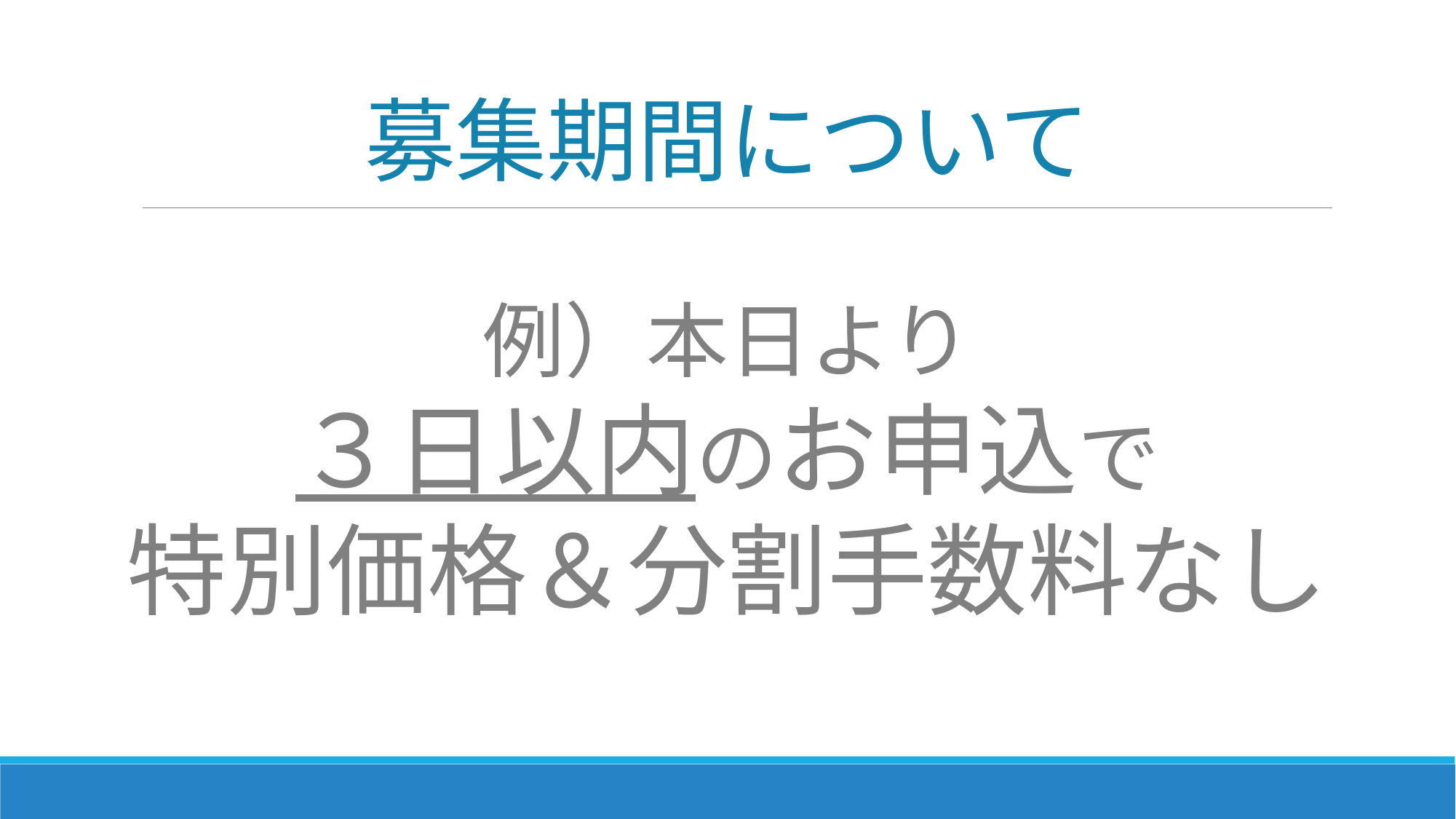

募集期間について
例）本日より
３日以内のお申込で
特別価格＆分割手数料なし